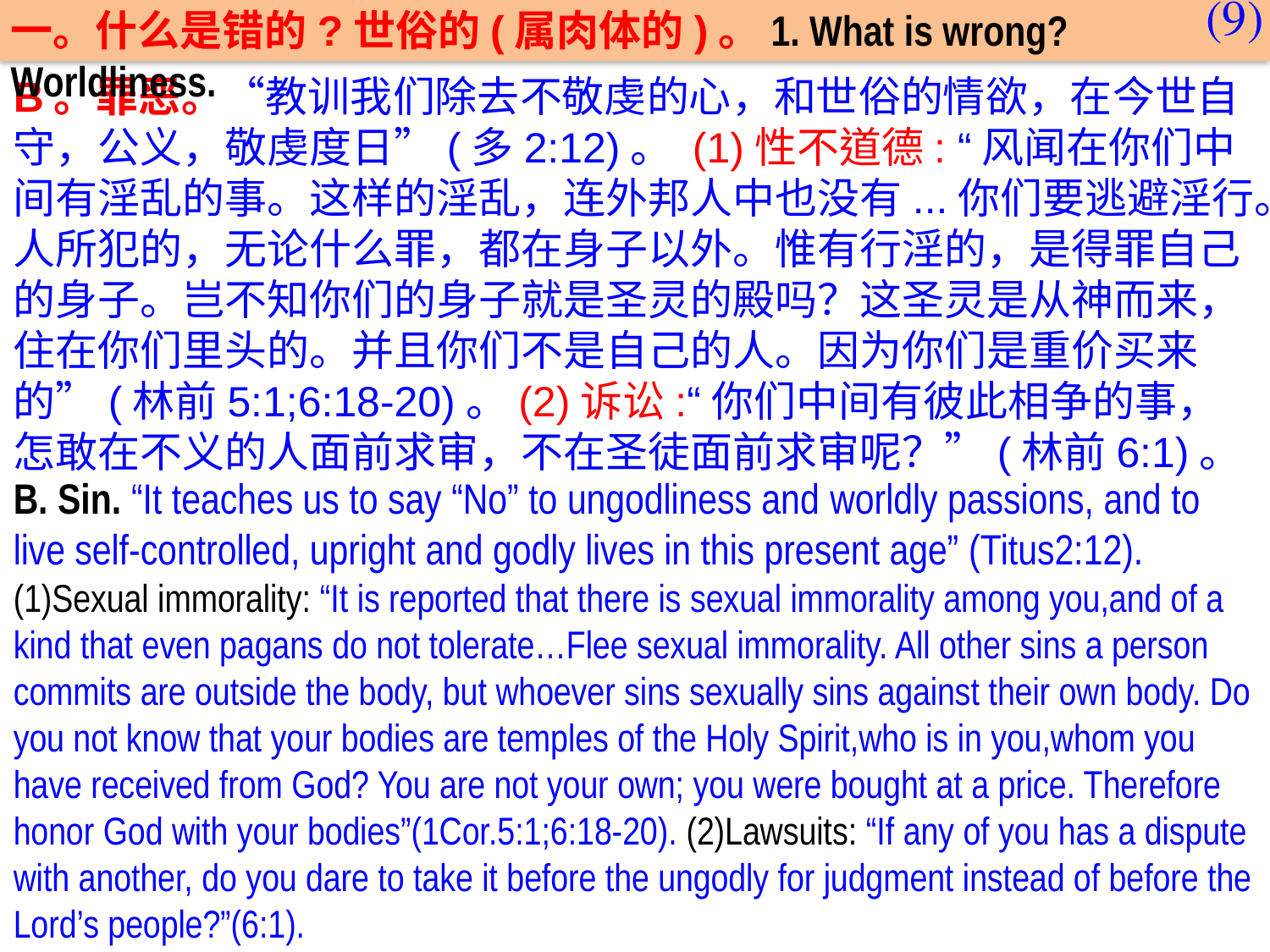

(9)
一。什么是错的?世俗的(属肉体的)。1. What is wrong?Worldliness.

B。罪恶。“教训我们除去不敬虔的心，和世俗的情欲，在今世自守，公义，敬虔度日”(多2:12)。 (1)性不道德: “风闻在你们中间有淫乱的事。这样的淫乱，连外邦人中也没有...你们要逃避淫行。人所犯的，无论什么罪，都在身子以外。惟有行淫的，是得罪自己的身子。岂不知你们的身子就是圣灵的殿吗？这圣灵是从神而来，住在你们里头的。并且你们不是自己的人。因为你们是重价买来的”(林前5:1;6:18-20)。(2)诉讼:“你们中间有彼此相争的事，怎敢在不义的人面前求审，不在圣徒面前求审呢？”(林前6:1)。
B. Sin. “It teaches us to say “No” to ungodliness and worldly passions, and to live self-controlled, upright and godly lives in this present age” (Titus2:12). (1)Sexual immorality: “It is reported that there is sexual immorality among you,and of a kind that even pagans do not tolerate…Flee sexual immorality. All other sins a person commits are outside the body, but whoever sins sexually sins against their own body. Do you not know that your bodies are temples of the Holy Spirit,who is in you,whom you have received from God? You are not your own; you were bought at a price. Therefore honor God with your bodies”(1Cor.5:1;6:18-20). (2)Lawsuits: “If any of you has a dispute with another, do you dare to take it before the ungodly for judgment instead of before the Lord’s people?”(6:1).